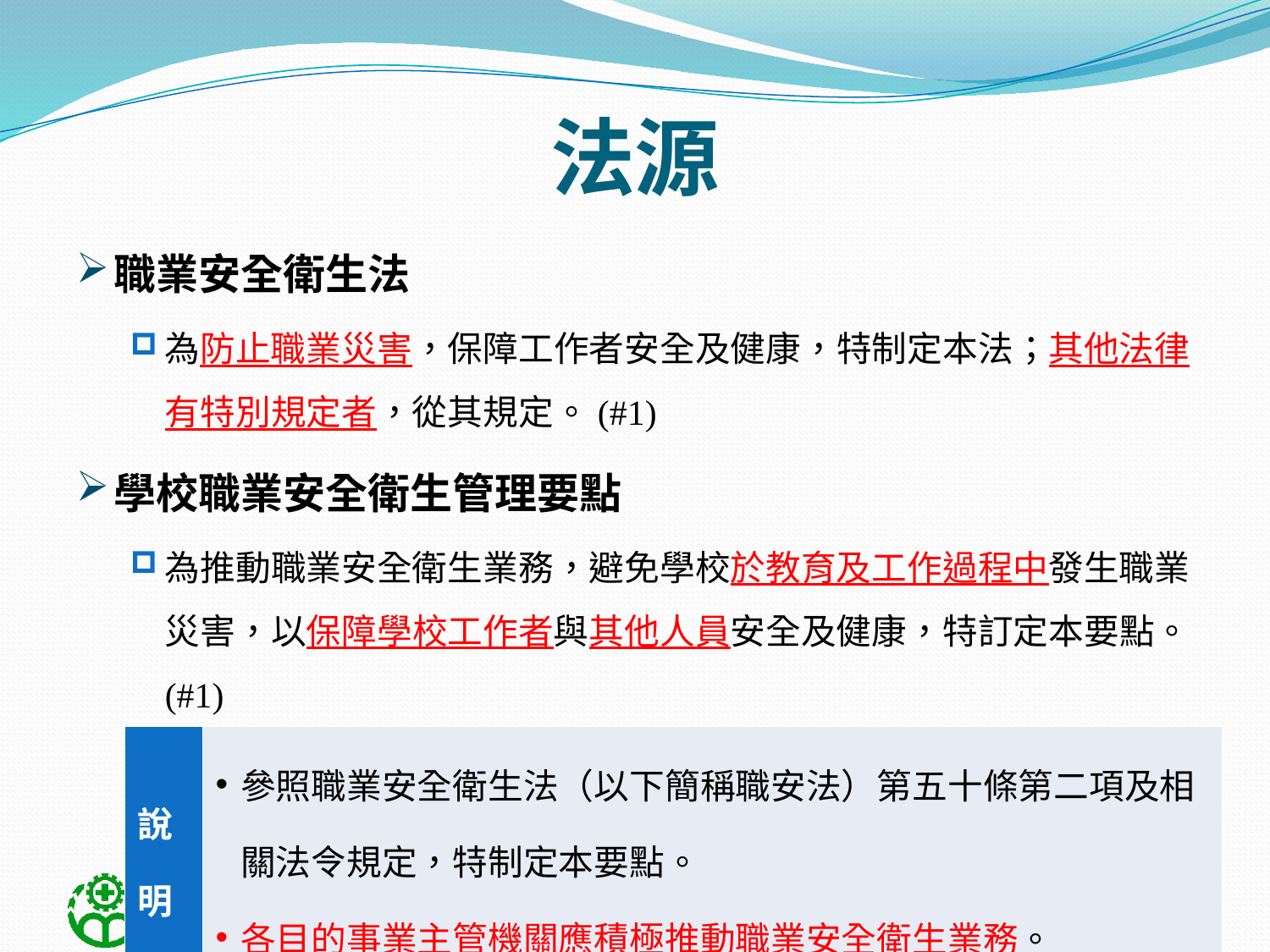

# 法源
職業安全衛生法
為防止職業災害，保障工作者安全及健康，特制定本法；其他法律有特別規定者，從其規定。(#1)
學校職業安全衛生管理要點
為推動職業安全衛生業務，避免學校於教育及工作過程中發生職業災害，以保障學校工作者與其他人員安全及健康，特訂定本要點。 (#1)

| 說 明 | 參照職業安全衛生法（以下簡稱職安法）第五十條第二項及相關法令規定，特制定本要點。 各目的事業主管機關應積極推動職業安全衛生業務。 |
| --- | --- |
3